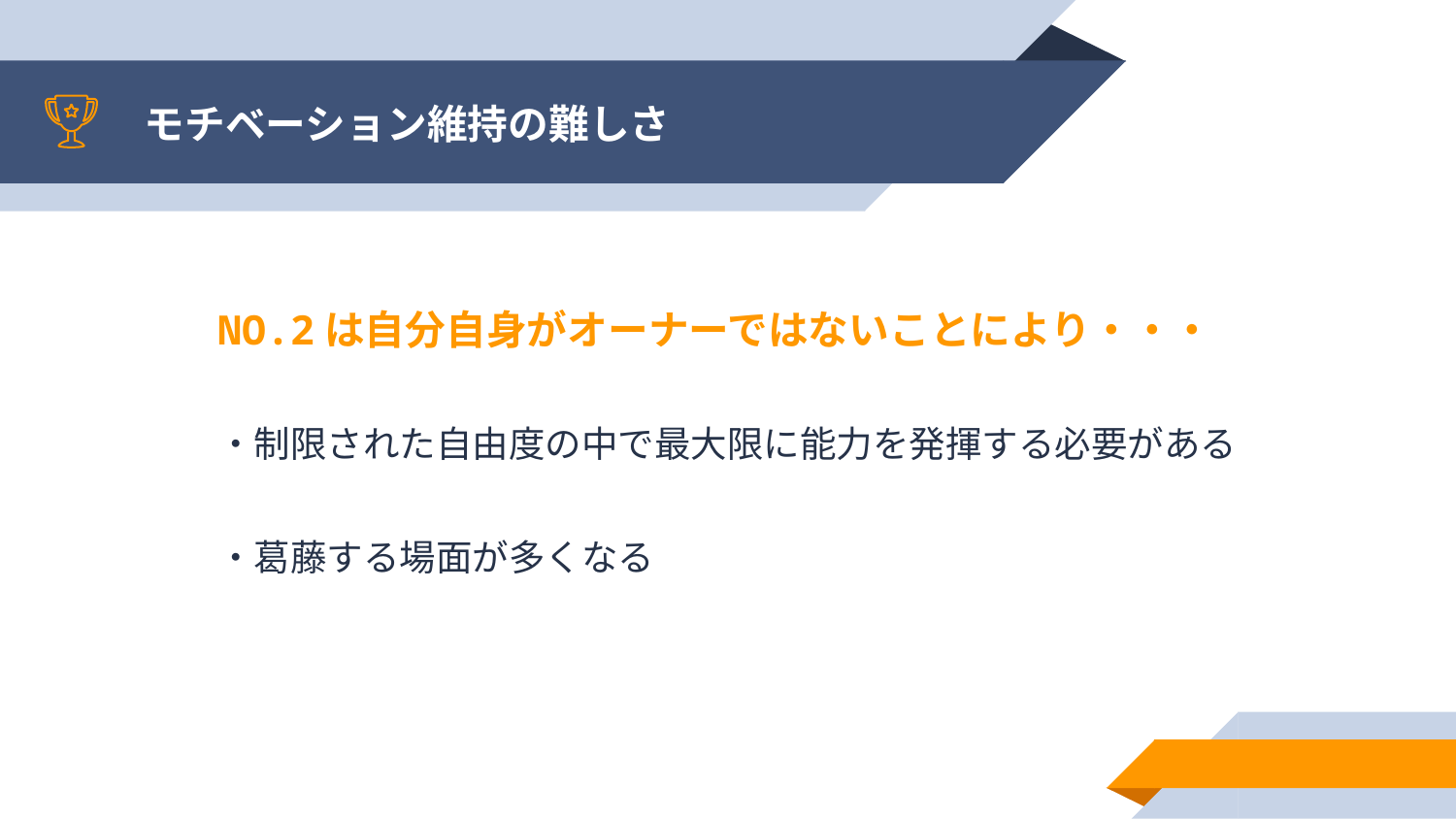

# モチベーション維持の難しさ

NO.2は自分自身がオーナーではないことにより・・・

・制限された自由度の中で最大限に能力を発揮する必要がある

・葛藤する場面が多くなる